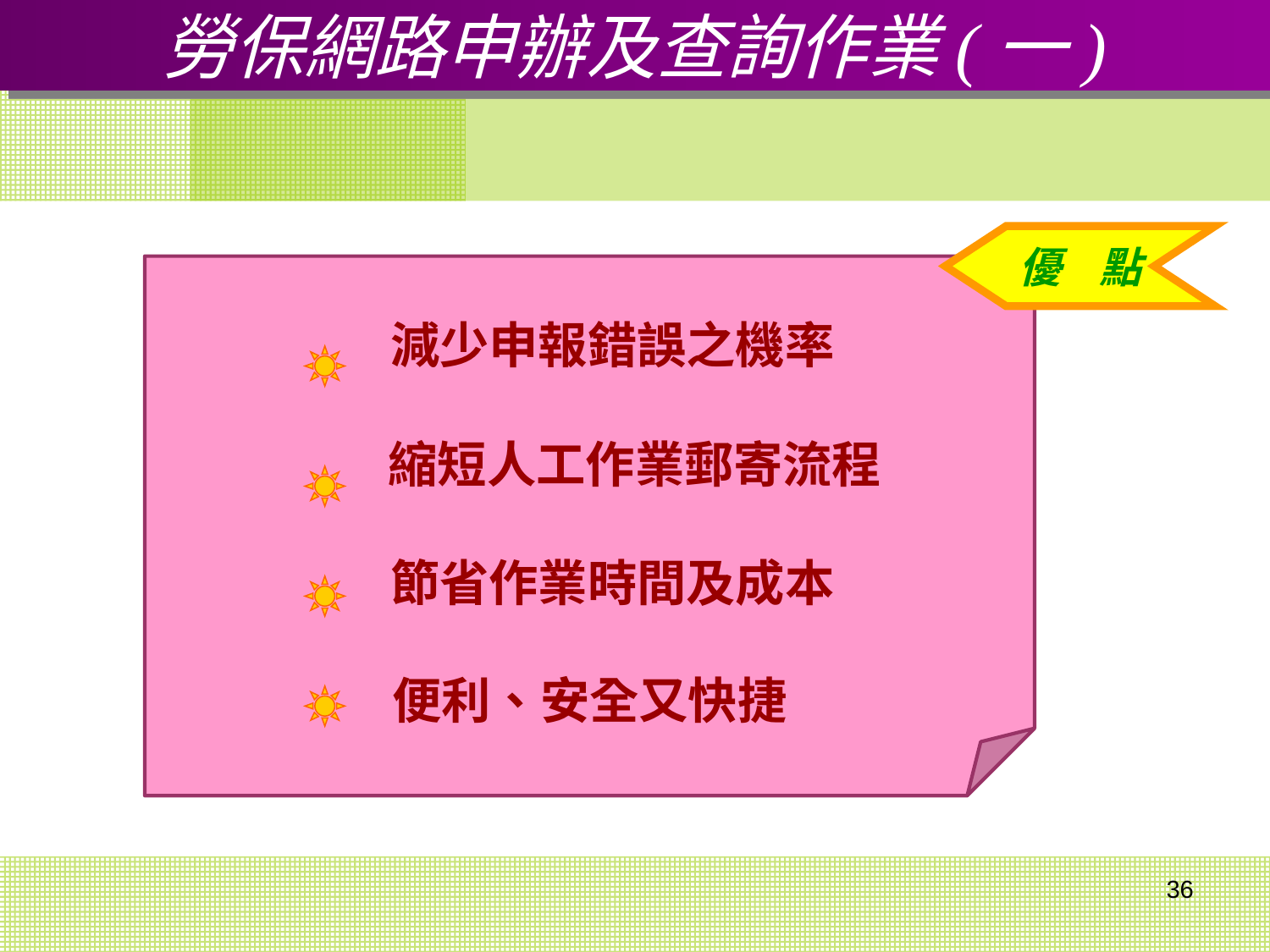

勞保網路申辦及查詢作業(一)

優    點

   減少申報錯誤之機率

       縮短人工作業郵寄流程

   節省作業時間及成本

便利、安全又快捷

36